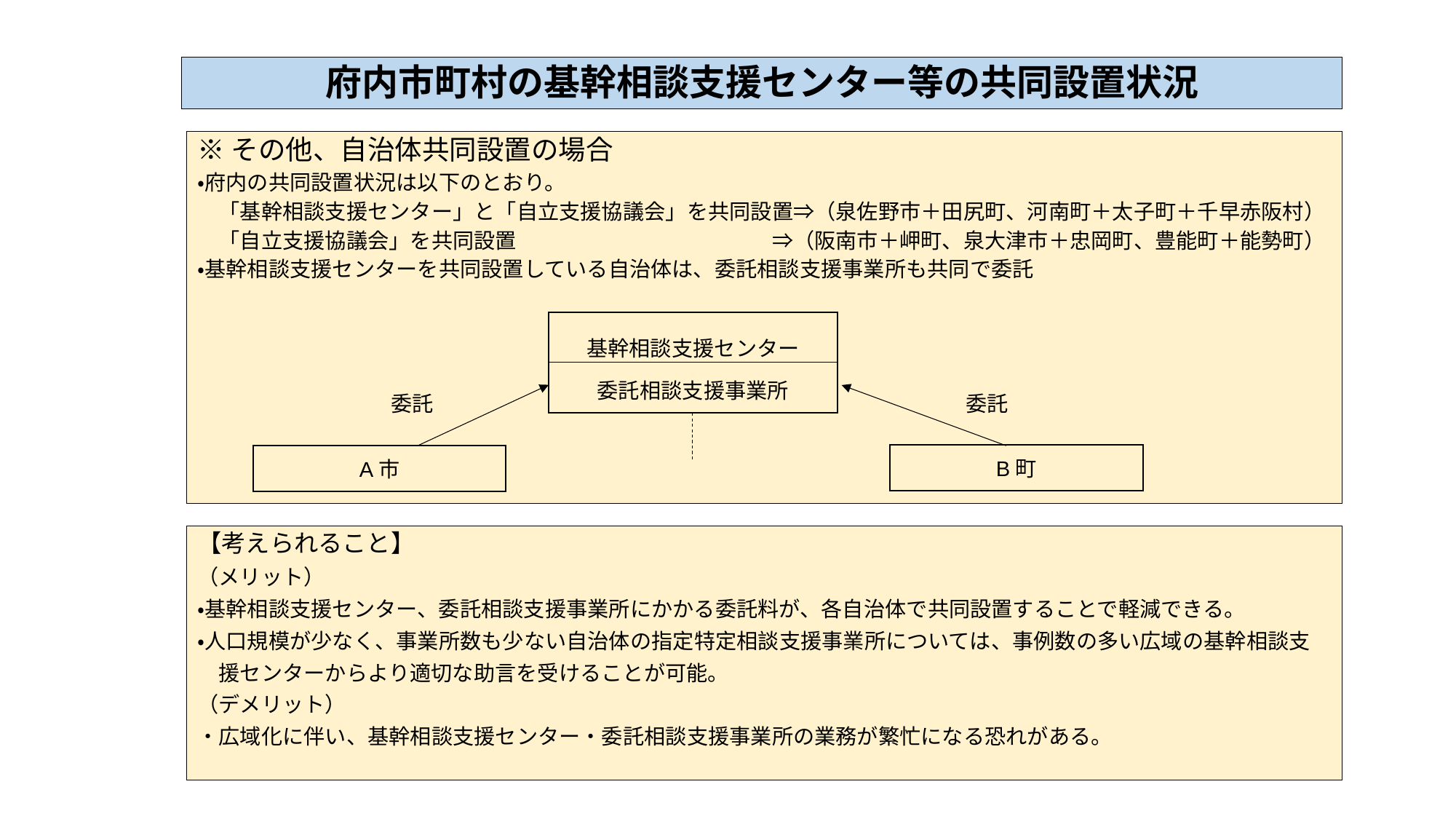

# 府内市町村の基幹相談支援センター等の共同設置状況
※その他、自治体共同設置の場合
・府内の共同設置状況は以下のとおり。
　「基幹相談支援センター」と「自立支援協議会」を共同設置⇒（泉佐野市＋田尻町、河南町＋太子町＋千早赤阪村）
　「自立支援協議会」を共同設置　　　　　　　　　　　　⇒（阪南市＋岬町、泉大津市＋忠岡町、豊能町＋能勢町）
・基幹相談支援センターを共同設置している自治体は、委託相談支援事業所も共同で委託

　　　　　　　　委託　　　　　　　　　　　　　　　　　　　　　　委託

基幹相談支援センター
委託相談支援事業所
B町
A市
【考えられること】
（メリット）
・基幹相談支援センター、委託相談支援事業所にかかる委託料が、各自治体で共同設置することで軽減できる。
・人口規模が少なく、事業所数も少ない自治体の指定特定相談支援事業所については、事例数の多い広域の基幹相談支
　援センターからより適切な助言を受けることが可能。
（デメリット）
・広域化に伴い、基幹相談支援センター・委託相談支援事業所の業務が繁忙になる恐れがある。